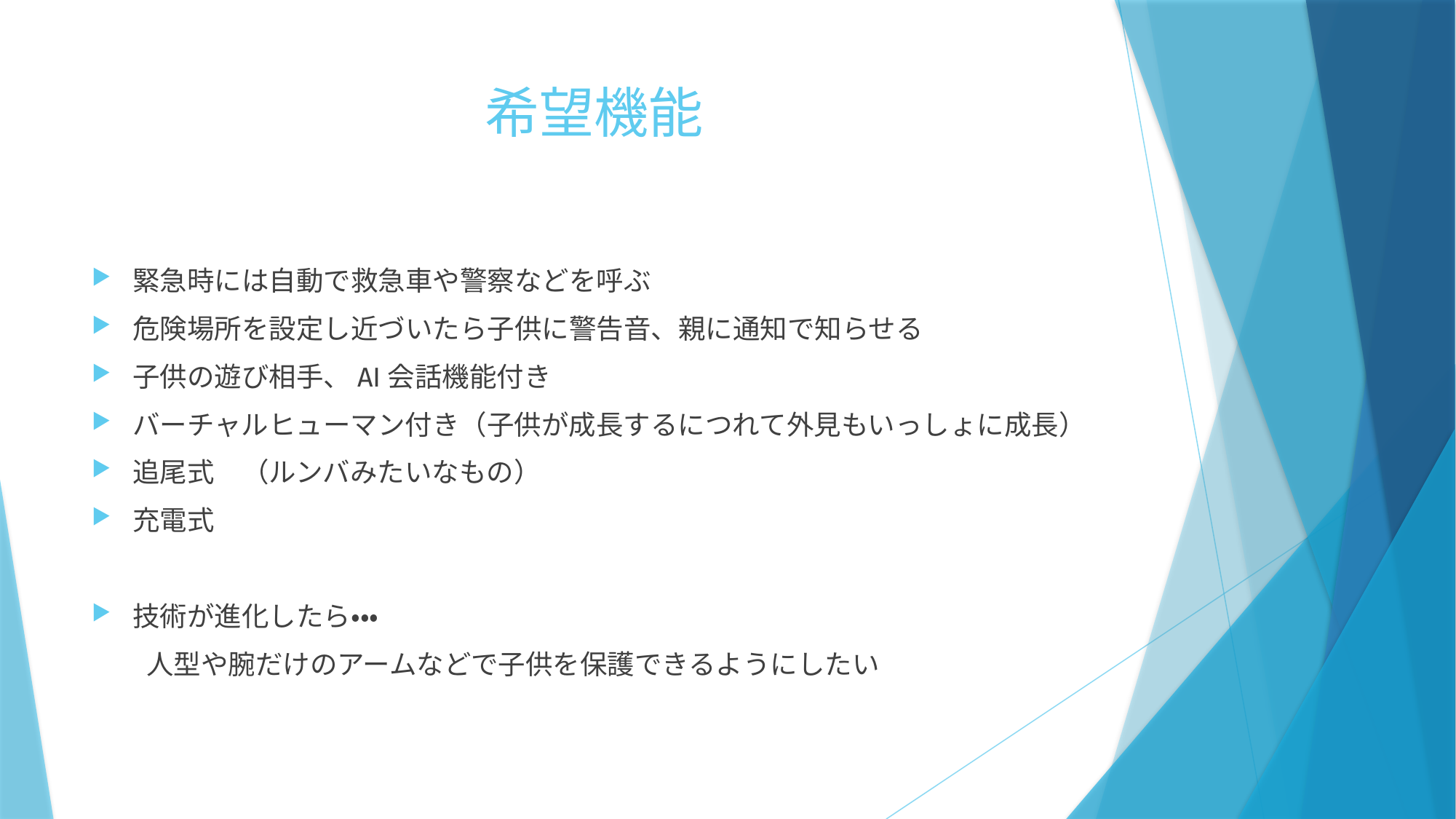

# 希望機能
緊急時には自動で救急車や警察などを呼ぶ
危険場所を設定し近づいたら子供に警告音、親に通知で知らせる
子供の遊び相手、AI会話機能付き
バーチャルヒューマン付き（子供が成長するにつれて外見もいっしょに成長）
追尾式　（ルンバみたいなもの）​
充電式

技術が進化したら・・・
　　人型や腕だけのアームなどで子供を保護できるようにしたい